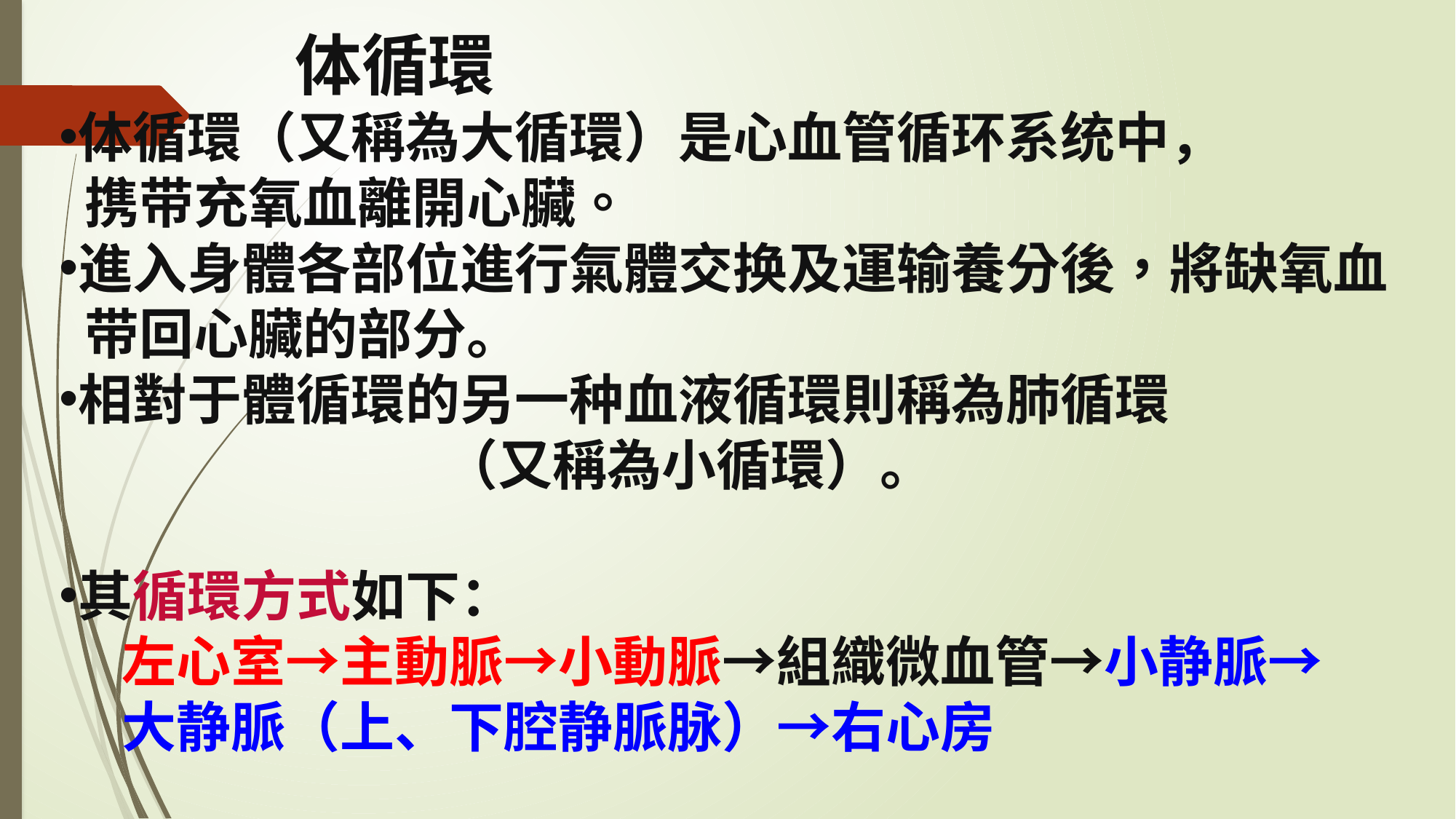

体循環
体循環（又稱為大循環）是心血管循环系统中，
 携带充氧血離開心臟。
進入身體各部位進行氣體交换及運输養分後，將缺氧血
 带回心臟的部分。
相對于體循環的另一种血液循環則稱為肺循環
                              （又稱為小循環）。

其循環方式如下：
    左心室→主動脈→小動脈→組織微血管→小静脈→
    大静脈（上、下腔静脈脉）→右心房